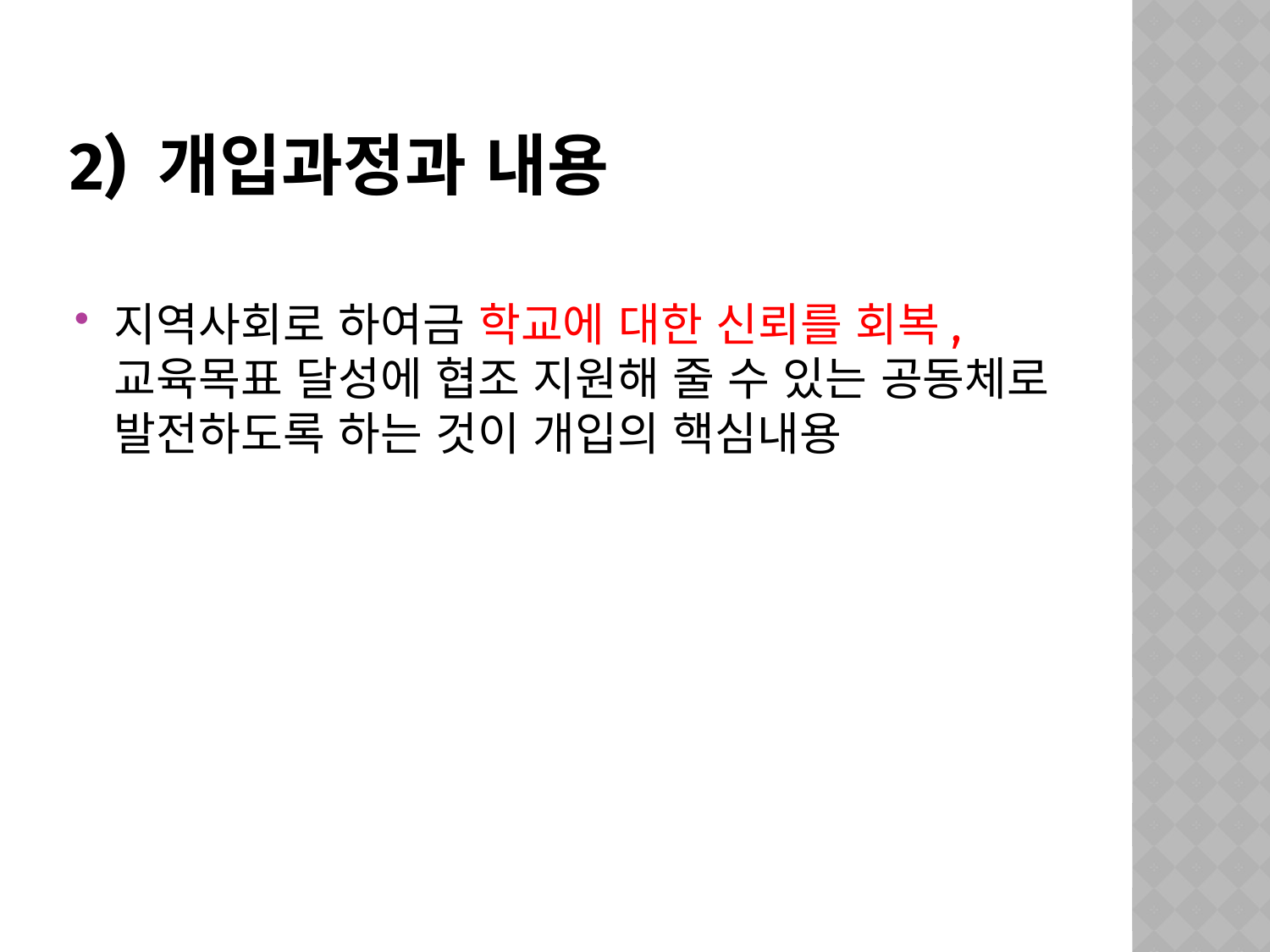

# 2) 개입과정과 내용

지역사회로 하여금 학교에 대한 신뢰를 회복, 교육목표 달성에 협조 지원해 줄 수 있는 공동체로 발전하도록 하는 것이 개입의 핵심내용